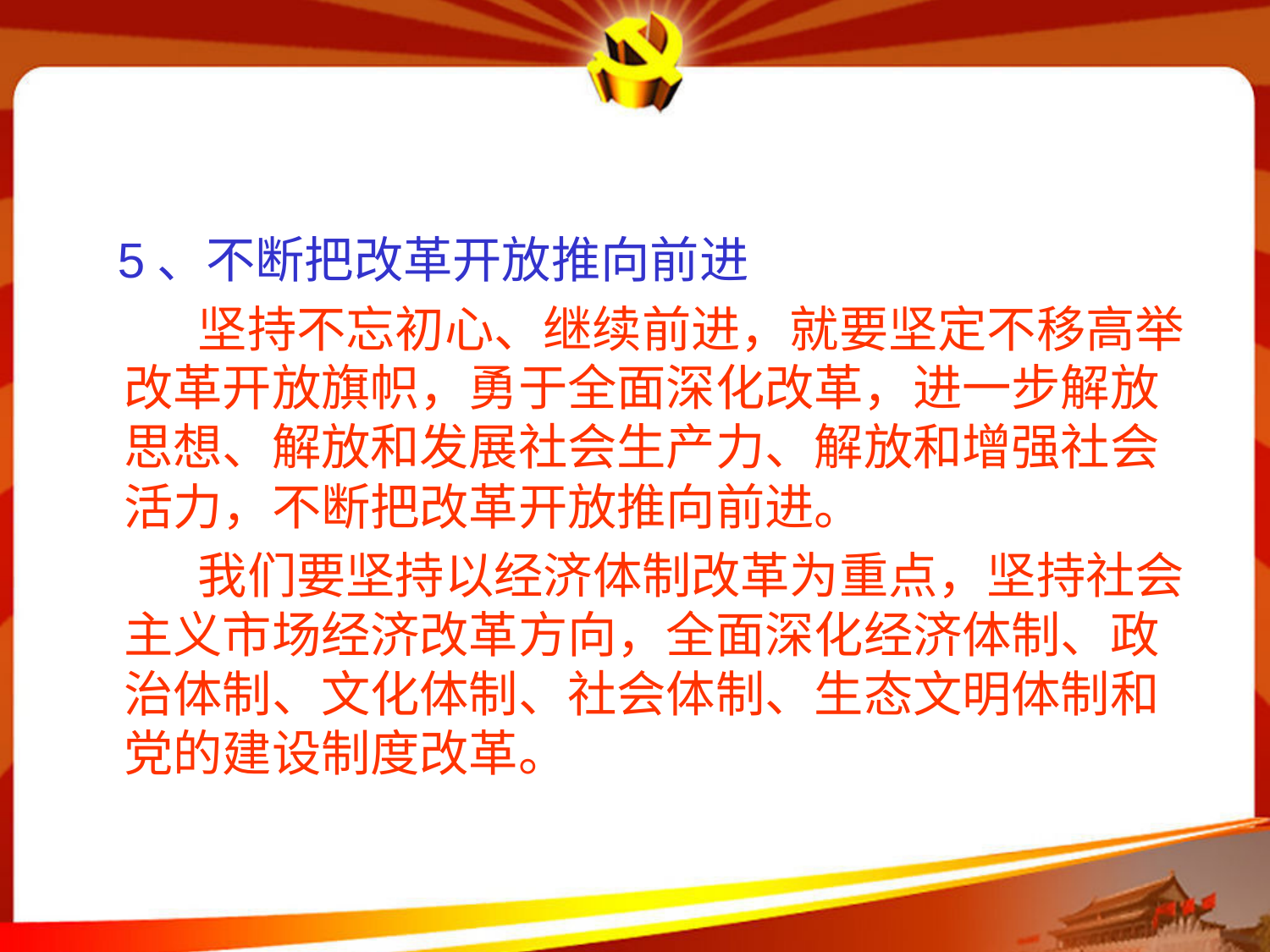

#
   5、不断把改革开放推向前进
          坚持不忘初心、继续前进，就要坚定不移高举改革开放旗帜，勇于全面深化改革，进一步解放思想、解放和发展社会生产力、解放和增强社会活力，不断把改革开放推向前进。
          我们要坚持以经济体制改革为重点，坚持社会主义市场经济改革方向，全面深化经济体制、政治体制、文化体制、社会体制、生态文明体制和党的建设制度改革。